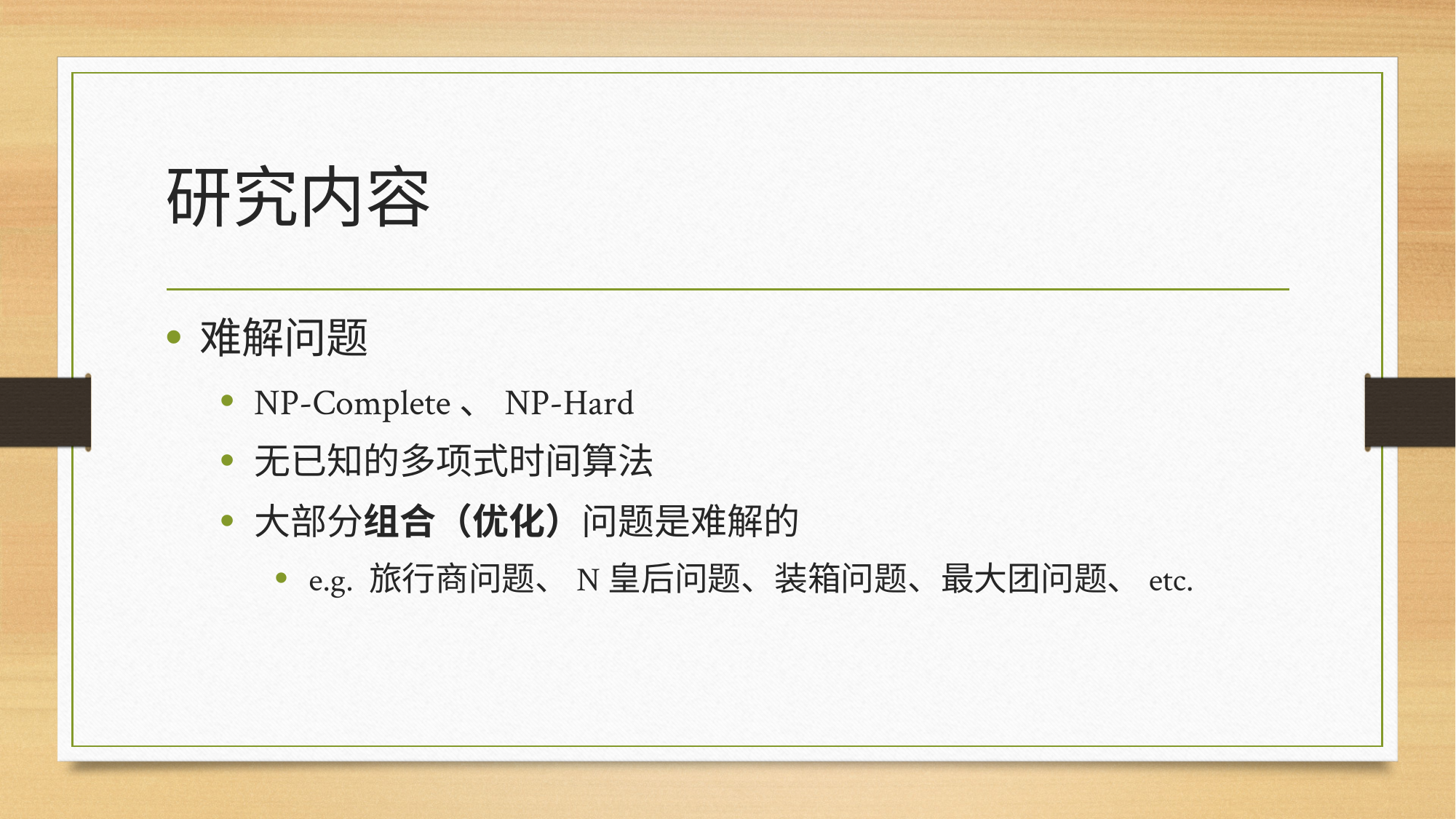

# 研究内容
难解问题
NP-Complete、NP-Hard
无已知的多项式时间算法
大部分组合（优化）问题是难解的
e.g. 旅行商问题、N皇后问题、装箱问题、最大团问题、etc.